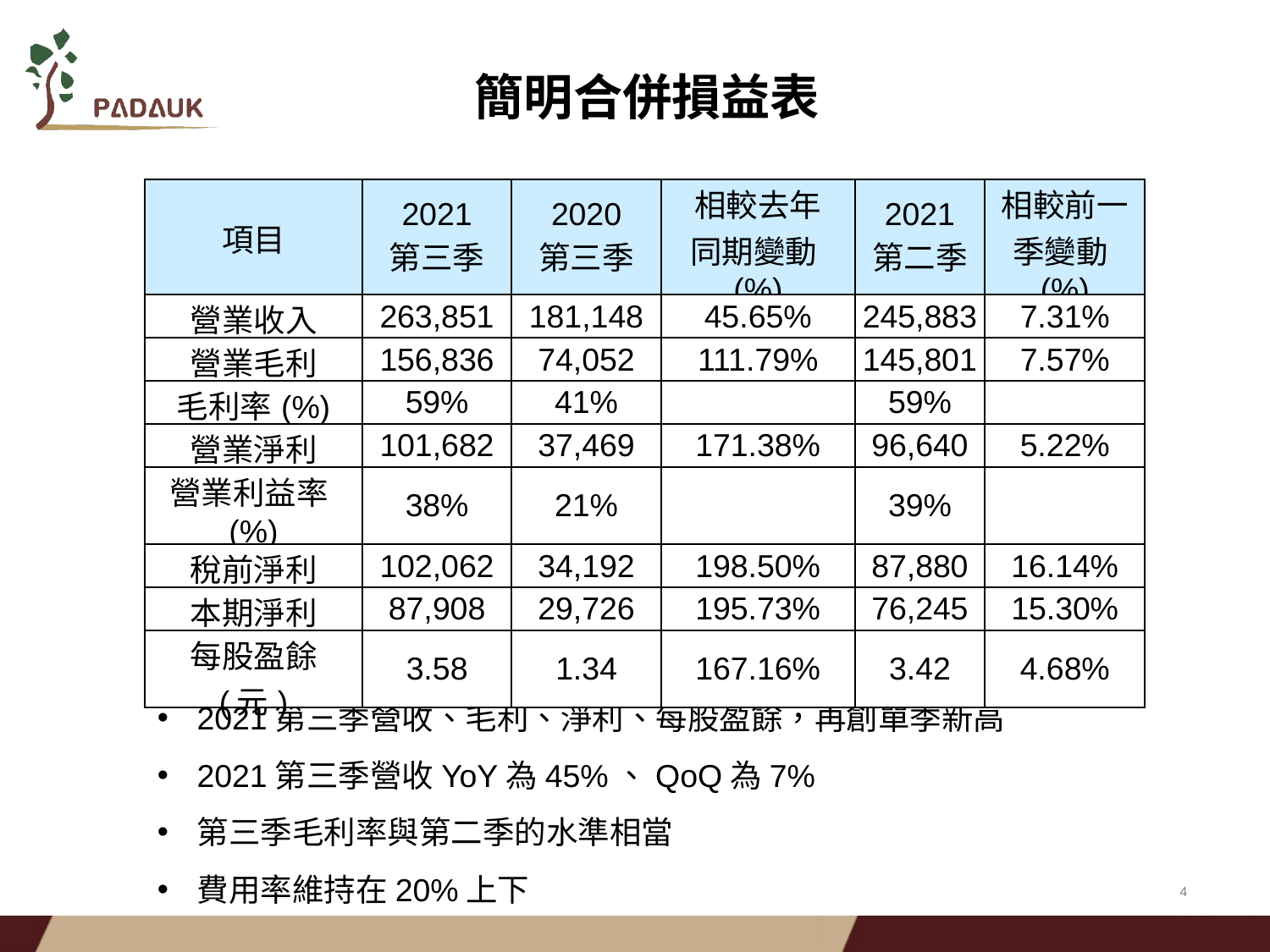

簡明合併損益表
| 項目 | 2021 第三季 | 2020 第三季 | 相較去年 同期變動(%) | 2021 第二季 | 相較前一季變動(%) |
| --- | --- | --- | --- | --- | --- |
| 營業收入 | 263,851 | 181,148 | 45.65% | 245,883 | 7.31% |
| 營業毛利 | 156,836 | 74,052 | 111.79% | 145,801 | 7.57% |
| 毛利率(%) | 59% | 41% |  | 59% |  |
| 營業淨利 | 101,682 | 37,469 | 171.38% | 96,640 | 5.22% |
| 營業利益率(%) | 38% | 21% |  | 39% |  |
| 稅前淨利 | 102,062 | 34,192 | 198.50% | 87,880 | 16.14% |
| 本期淨利 | 87,908 | 29,726 | 195.73% | 76,245 | 15.30% |
| 每股盈餘 (元) | 3.58 | 1.34 | 167.16% | 3.42 | 4.68% |
說明：
2021第三季營收、毛利、淨利、每股盈餘，再創單季新高
2021第三季營收YoY為45%、QoQ為7%
第三季毛利率與第二季的水準相當
費用率維持在20%上下
4